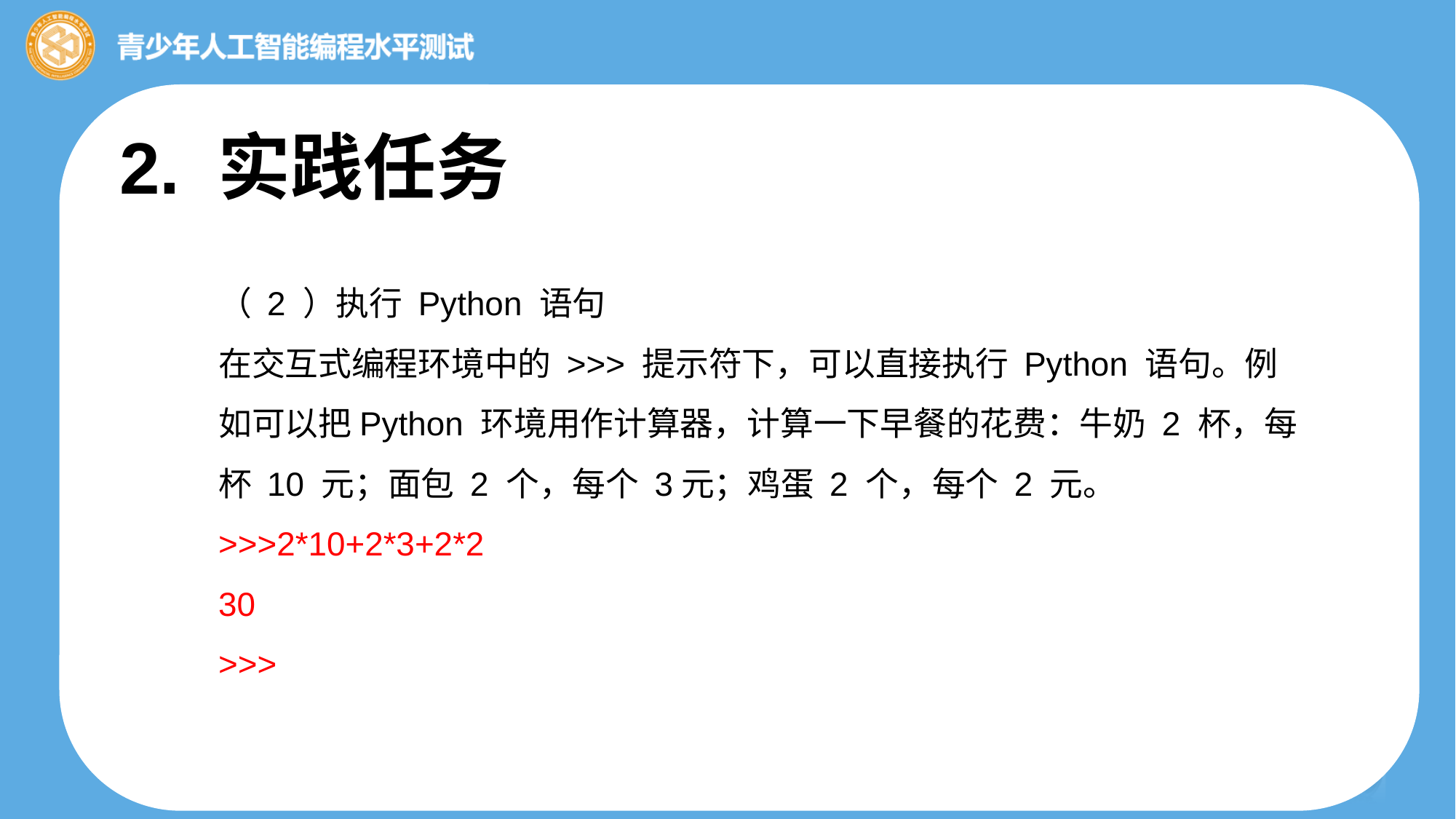

2. 实践任务
（ 2 ）执行 Python 语句
在交互式编程环境中的 >>> 提示符下，可以直接执行 Python 语句。例如可以把Python 环境用作计算器，计算一下早餐的花费：牛奶 2 杯，每杯 10 元；面包 2 个，每个 3元；鸡蛋 2 个，每个 2 元。
>>>2*10+2*3+2*2
30
>>>